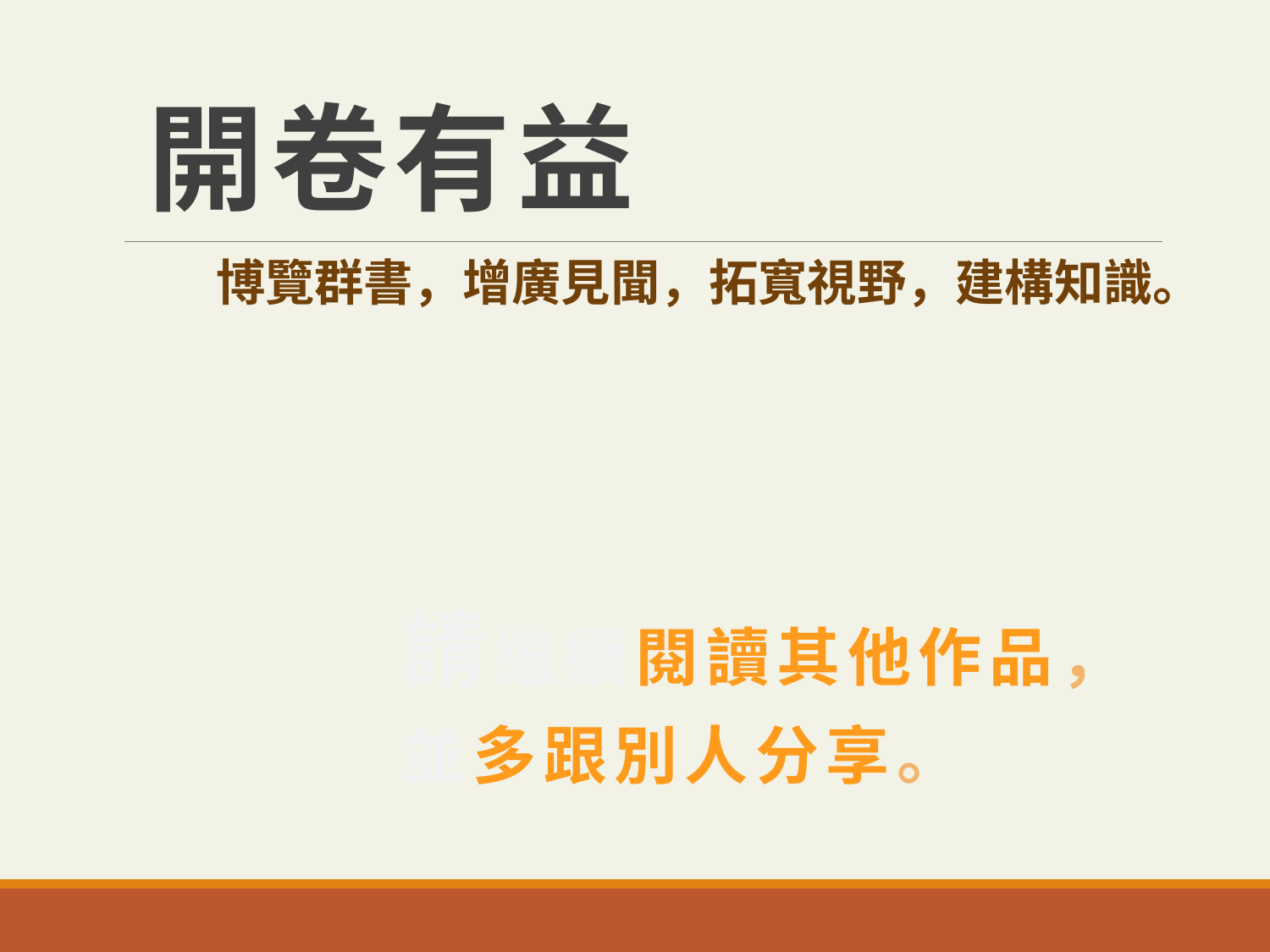

開卷有益
博覽群書，增廣見聞，拓寬視野，建構知識。
請繼續閱讀其他作品，
並多跟別人分享。